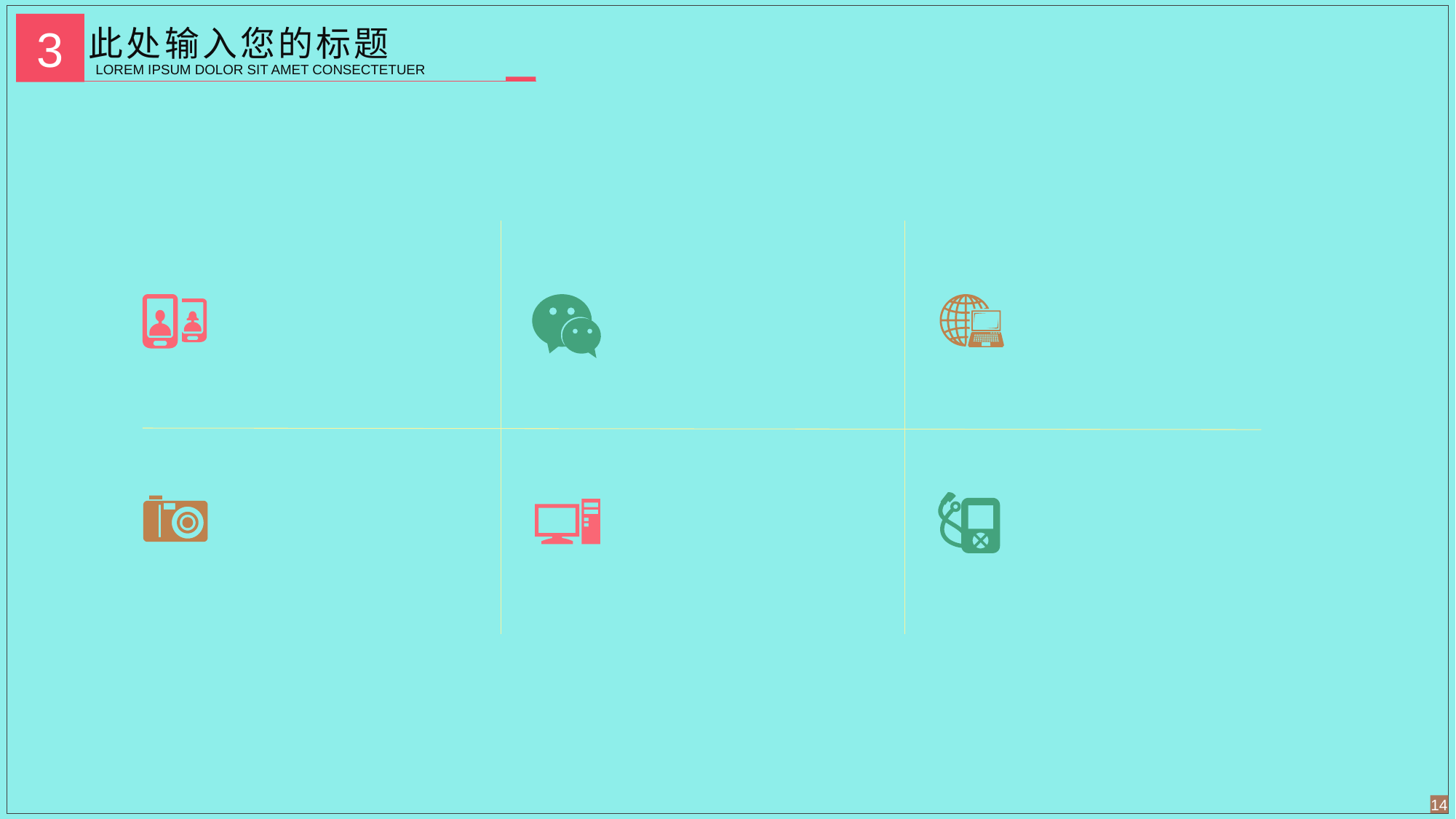

此处输入您的标题
3
LOREM IPSUM DOLOR SIT AMET CONSECTETUER

14